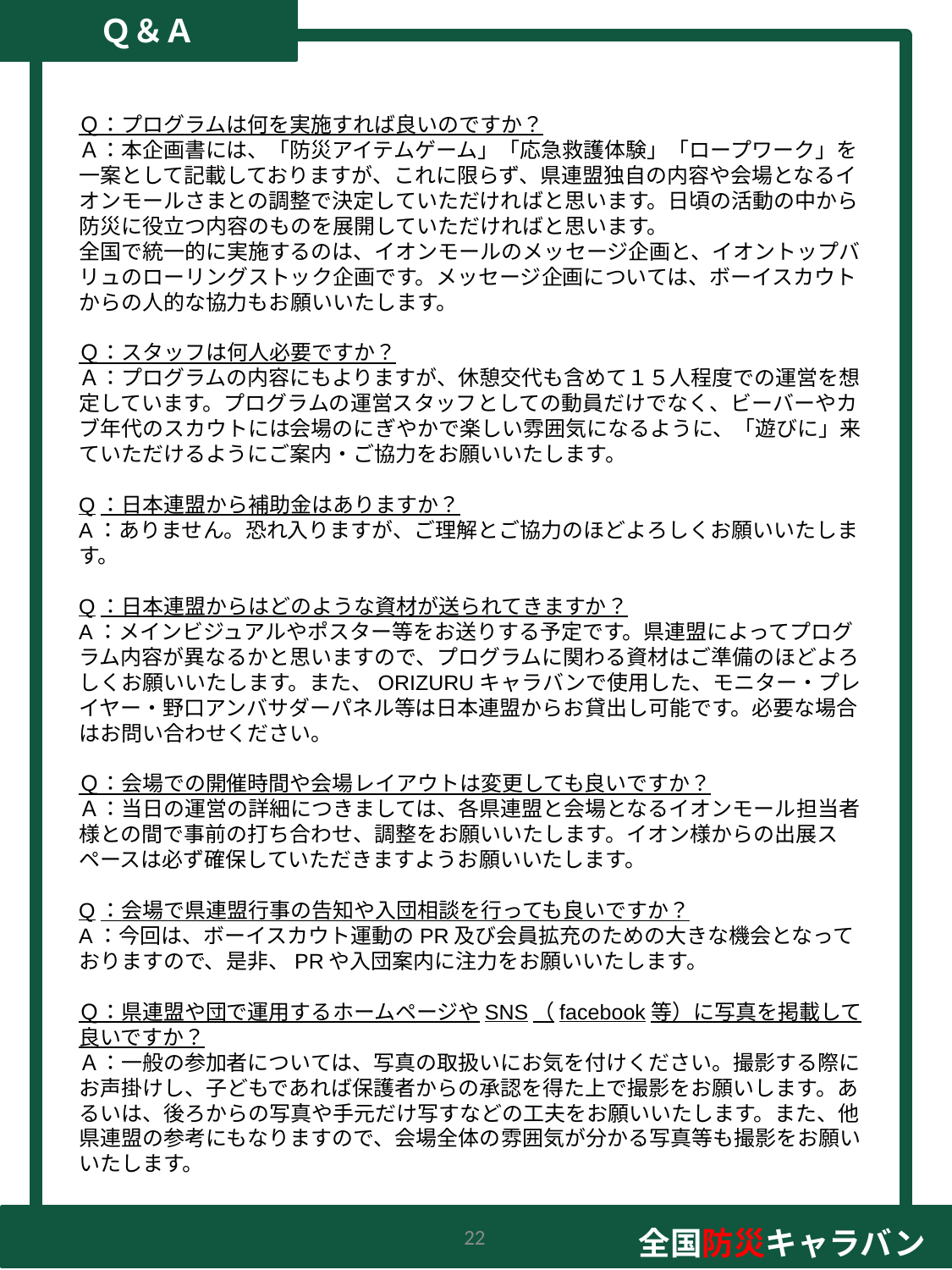

Ｑ＆Ａ
Ｑ：プログラムは何を実施すれば良いのですか？
Ａ：本企画書には、「防災アイテムゲーム」「応急救護体験」「ロープワーク」を一案として記載しておりますが、これに限らず、県連盟独自の内容や会場となるイオンモールさまとの調整で決定していただければと思います。日頃の活動の中から防災に役立つ内容のものを展開していただければと思います。
全国で統一的に実施するのは、イオンモールのメッセージ企画と、イオントップバリュのローリングストック企画です。メッセージ企画については、ボーイスカウトからの人的な協力もお願いいたします。

Ｑ：スタッフは何人必要ですか？
Ａ：プログラムの内容にもよりますが、休憩交代も含めて１５人程度での運営を想定しています。プログラムの運営スタッフとしての動員だけでなく、ビーバーやカブ年代のスカウトには会場のにぎやかで楽しい雰囲気になるように、「遊びに」来ていただけるようにご案内・ご協力をお願いいたします。

Q：日本連盟から補助金はありますか？
A：ありません。恐れ入りますが、ご理解とご協力のほどよろしくお願いいたします。

Q：日本連盟からはどのような資材が送られてきますか？
A：メインビジュアルやポスター等をお送りする予定です。県連盟によってプログラム内容が異なるかと思いますので、プログラムに関わる資材はご準備のほどよろしくお願いいたします。また、ORIZURUキャラバンで使用した、モニター・プレイヤー・野口アンバサダーパネル等は日本連盟からお貸出し可能です。必要な場合はお問い合わせください。

Ｑ：会場での開催時間や会場レイアウトは変更しても良いですか？
Ａ：当日の運営の詳細につきましては、各県連盟と会場となるイオンモール担当者様との間で事前の打ち合わせ、調整をお願いいたします。イオン様からの出展スペースは必ず確保していただきますようお願いいたします。

Q：会場で県連盟行事の告知や入団相談を行っても良いですか？
A：今回は、ボーイスカウト運動のPR及び会員拡充のための大きな機会となっておりますので、是非、PRや入団案内に注力をお願いいたします。

Ｑ：県連盟や団で運用するホームページやSNS（facebook等）に写真を掲載して良いですか？
Ａ：一般の参加者については、写真の取扱いにお気を付けください。撮影する際にお声掛けし、子どもであれば保護者からの承認を得た上で撮影をお願いします。あるいは、後ろからの写真や手元だけ写すなどの工夫をお願いいたします。また、他県連盟の参考にもなりますので、会場全体の雰囲気が分かる写真等も撮影をお願いいたします。
22